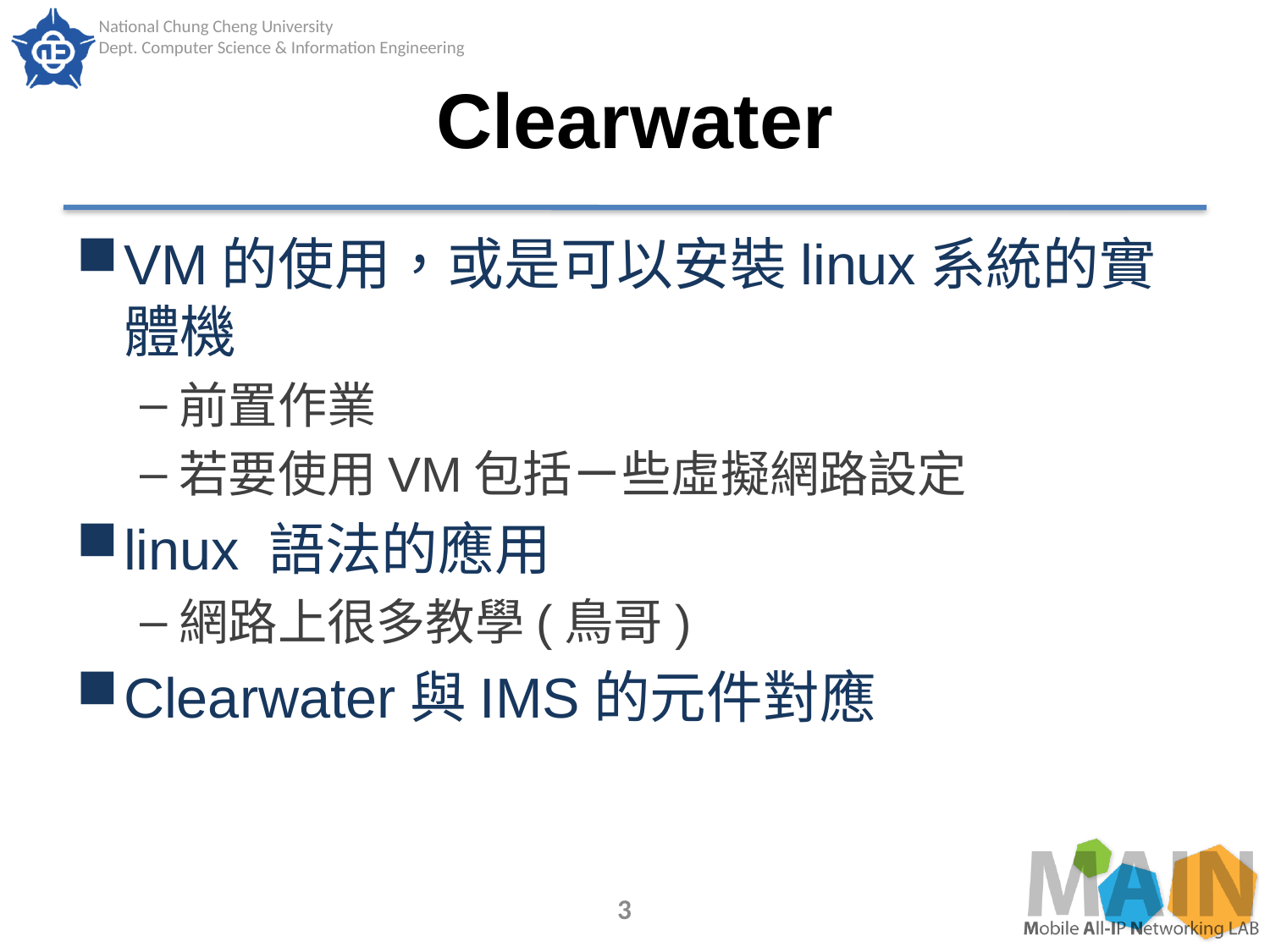

# Clearwater
VM的使用，或是可以安裝linux系統的實體機
前置作業
若要使用VM包括ㄧ些虛擬網路設定
linux 語法的應用
網路上很多教學(鳥哥)
Clearwater與IMS的元件對應

3